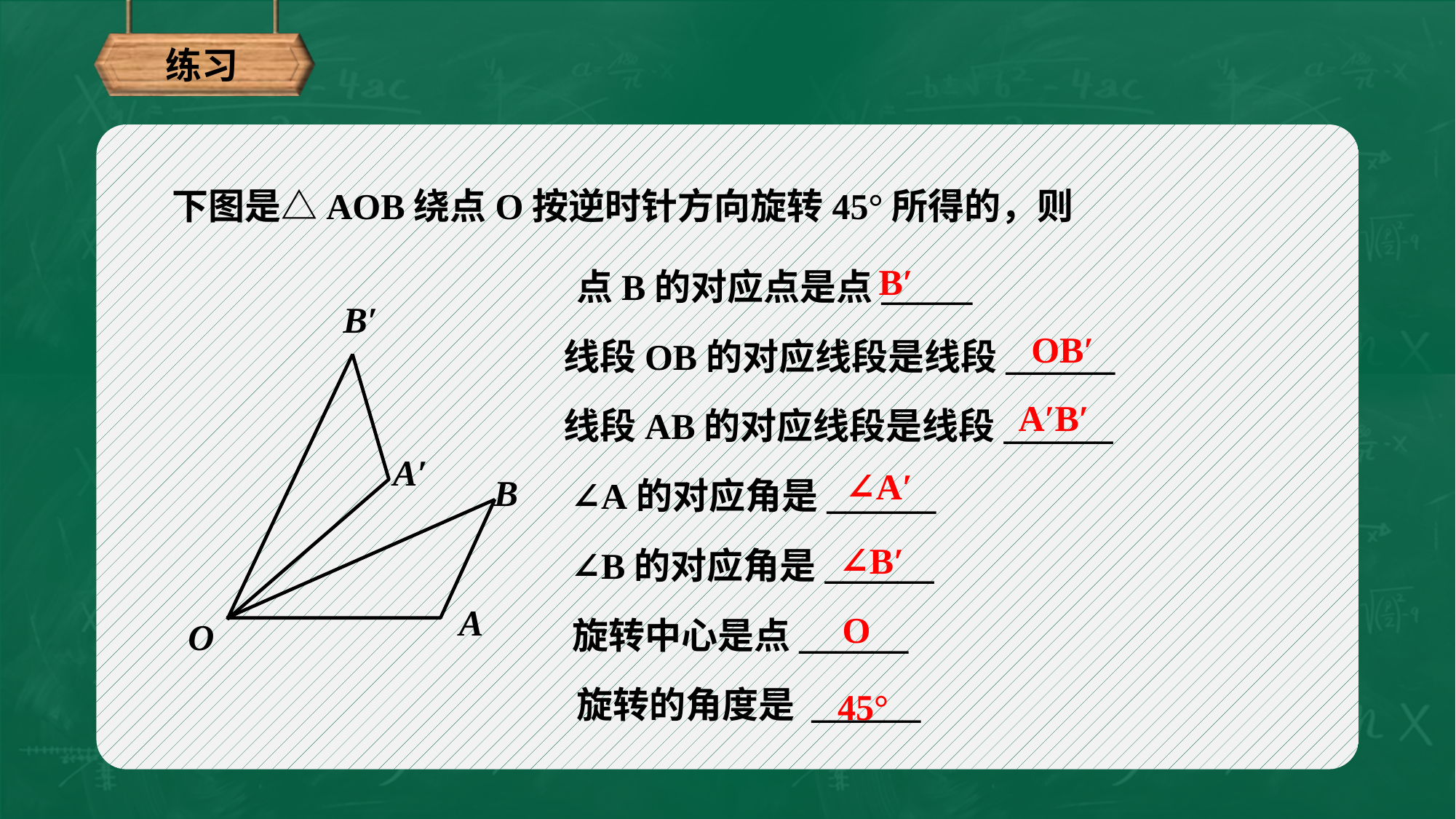

练习
下图是△AOB绕点O按逆时针方向旋转45°所得的，则
B′
点B的对应点是点_____
B′

A′
B

A
O
OB′
线段OB的对应线段是线段______
A′B′
线段AB的对应线段是线段______
∠A′
∠A的对应角是______
∠B′
∠B的对应角是______
O
旋转中心是点______
45°
旋转的角度是 ______